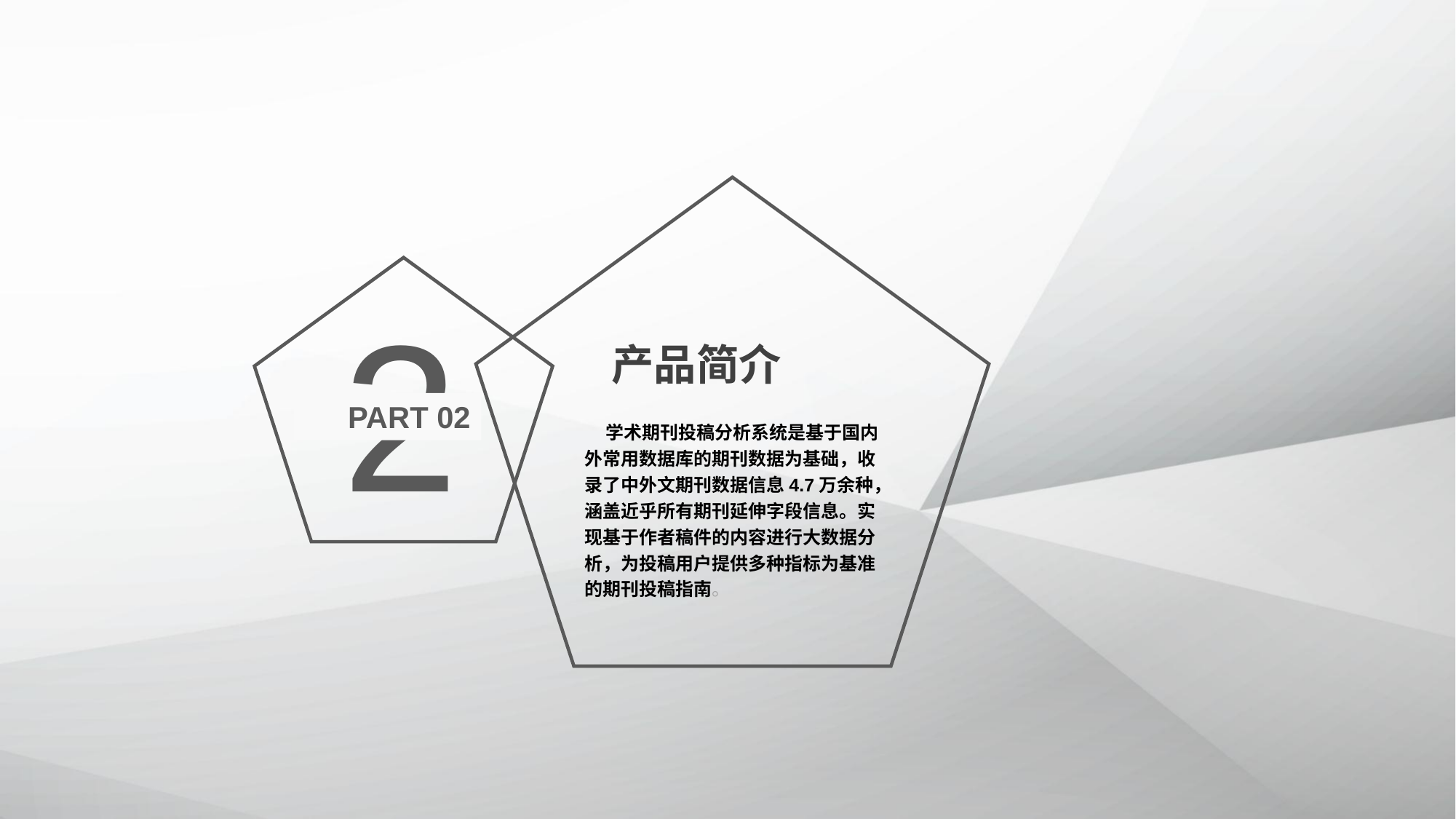

2
产品简介
PART 02
    学术期刊投稿分析系统是基于国内外常用数据库的期刊数据为基础，收录了中外文期刊数据信息4.7万余种，涵盖近乎所有期刊延伸字段信息。实现基于作者稿件的内容进行大数据分析，为投稿用户提供多种指标为基准的期刊投稿指南。